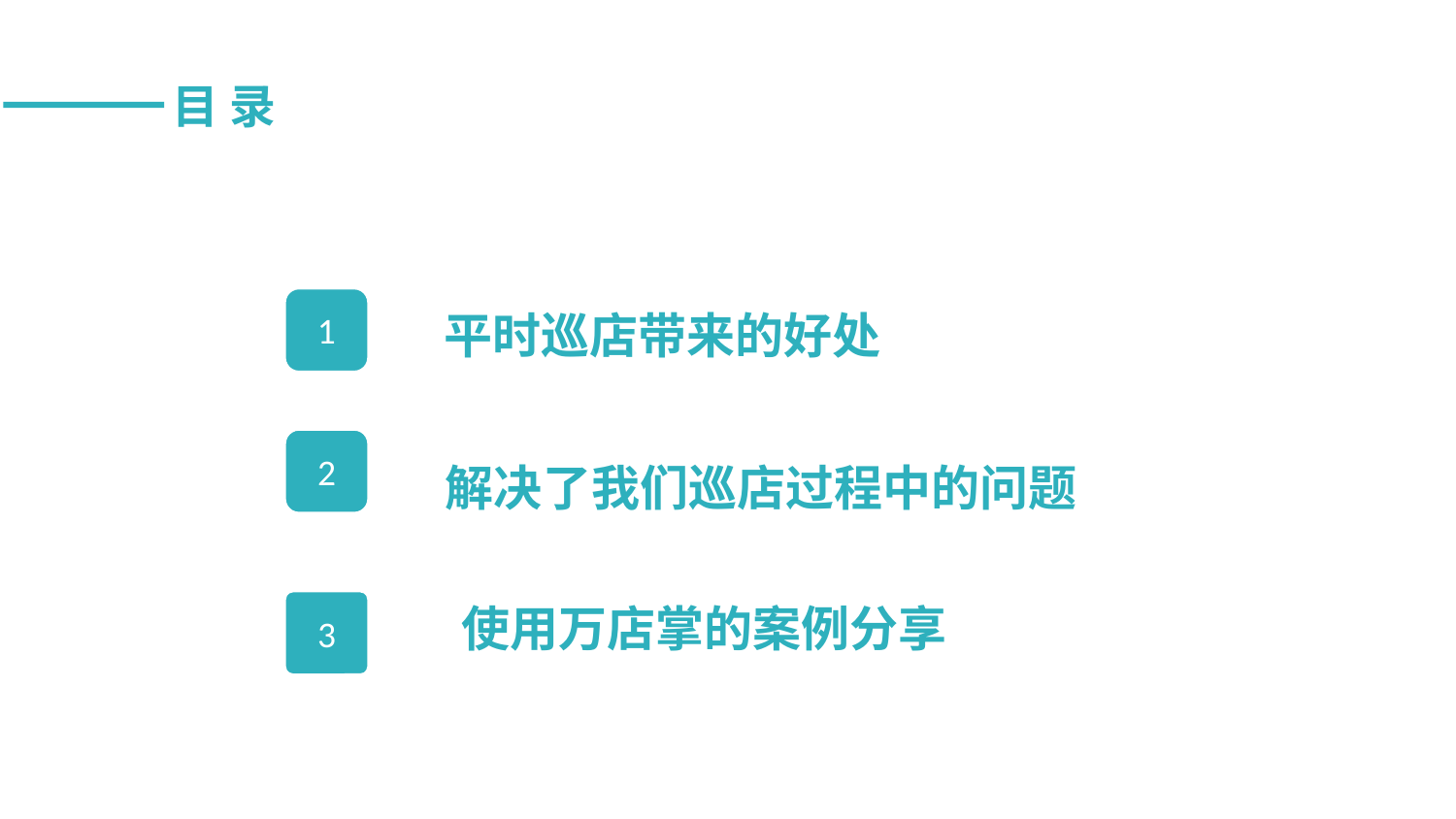

目 录
1

平时巡店带来的好处
2

解决了我们巡店过程中的问题
3

使用万店掌的案例分享